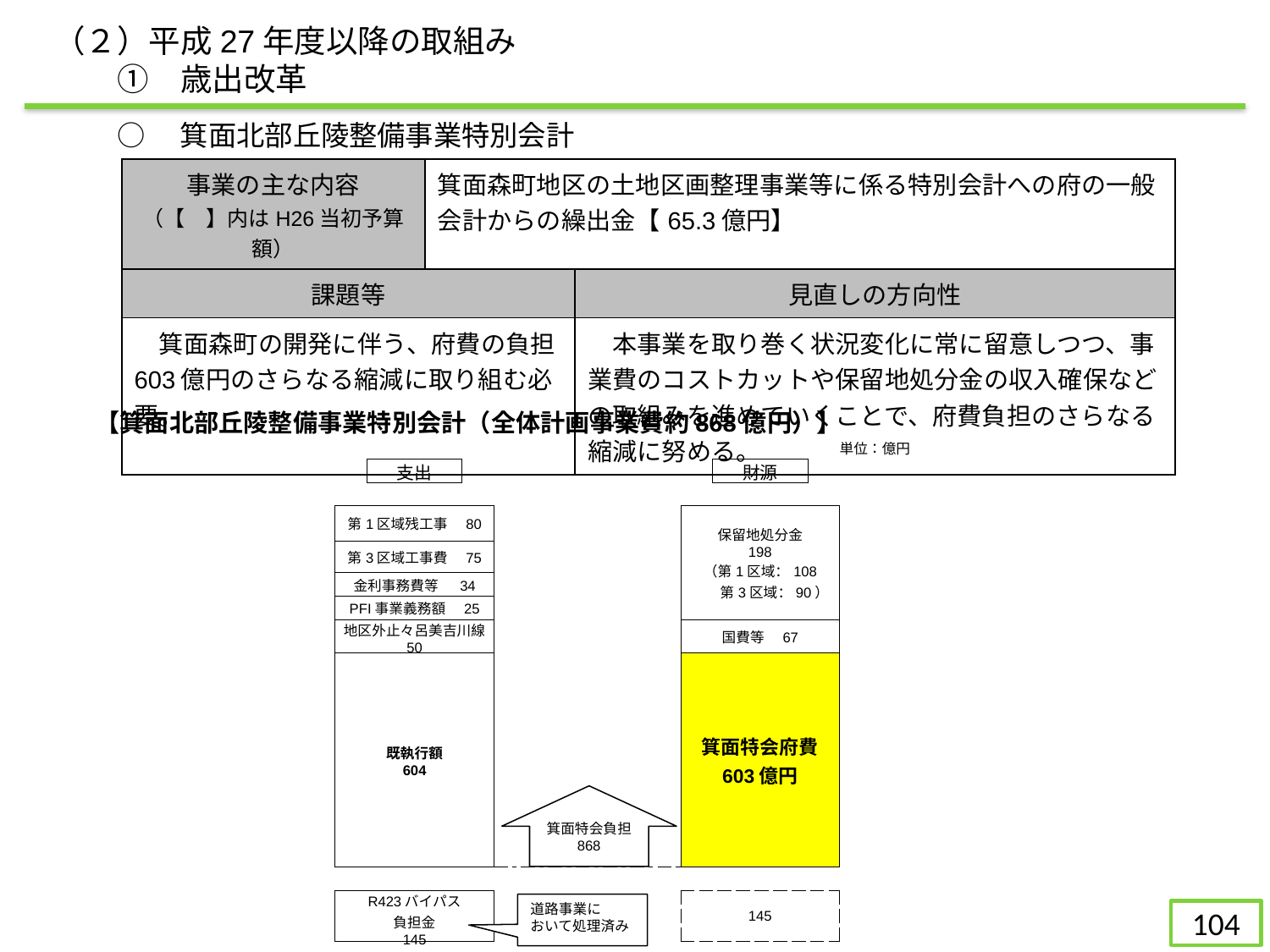

（２）平成27年度以降の取組み
　　①　歳出改革
○　箕面北部丘陵整備事業特別会計
| 事業の主な内容 （【　】内はH26当初予算額） | 箕面森町地区の土地区画整理事業等に係る特別会計への府の一般会計からの繰出金【65.3億円】 |  |
| --- | --- | --- |
| 課題等 |  | 見直しの方向性 |
| 箕面森町の開発に伴う、府費の負担603億円のさらなる縮減に取り組む必要。 |  | 本事業を取り巻く状況変化に常に留意しつつ、事業費のコストカットや保留地処分金の収入確保などの取組みを進めていくことで、府費負担のさらなる縮減に努める。 |
【箕面北部丘陵整備事業特別会計（全体計画事業費約868億円）】
|  |  |  |  |  |  |  | 単位：億円 |
| --- | --- | --- | --- | --- | --- | --- | --- |
|  | 支出 |  |  |  | 財源 |  |  |
|  |  |  |  |  |  |  |  |
| 第1区域残工事　80 |  |  |  | 保留地処分金 198 （第1区域：108 　　第3区域：90） |  |  |  |
| 第3区域工事費　75 |  |  |  |  |  |  |  |
| 金利事務費等　 34 |  |  |  |  |  |  |  |
| PFI事業義務額　25 |  |  |  |  |  |  |  |
| 地区外止々呂美吉川線 50 |  |  |  | 国費等　67 |  |  |  |
| 既執行額 604 |  |  |  | 箕面特会府費 603億円 |  |  |  |
|  |  |  |  |  |  |  |  |
| R423バイパス 負担金 145 |  |  |  | 145 |  |  |  |
|  |  |  |  |  |  |  |  |
箕面特会負担
868
道路事業に
おいて処理済み
104